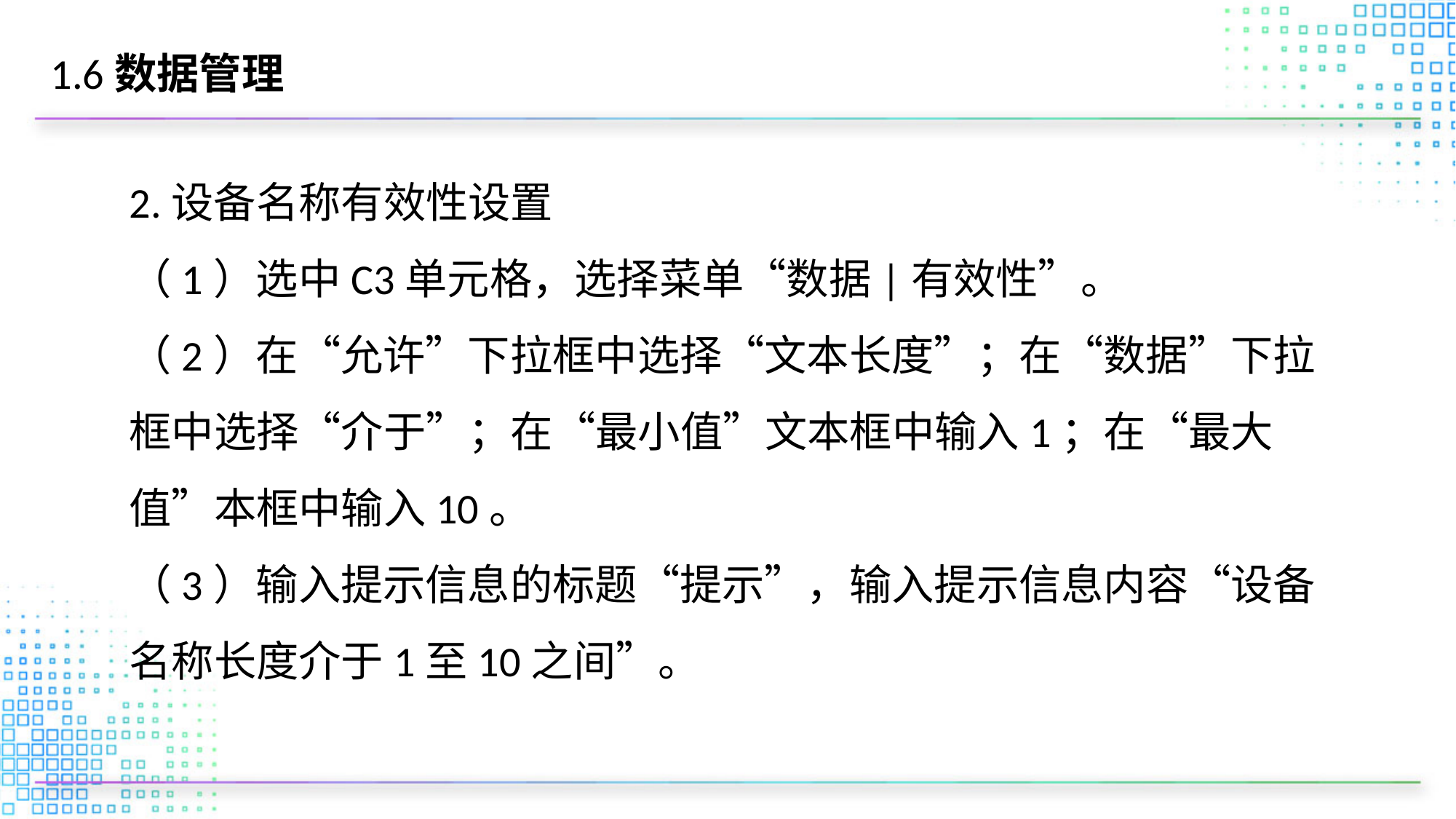

# 1.6数据管理
2.设备名称有效性设置
（1）选中C3单元格，选择菜单“数据|有效性”。
（2）在“允许”下拉框中选择“文本长度”；在“数据”下拉框中选择“介于”；在“最小值”文本框中输入1；在“最大值”本框中输入10。
（3）输入提示信息的标题“提示”，输入提示信息内容“设备名称长度介于1至10之间”。